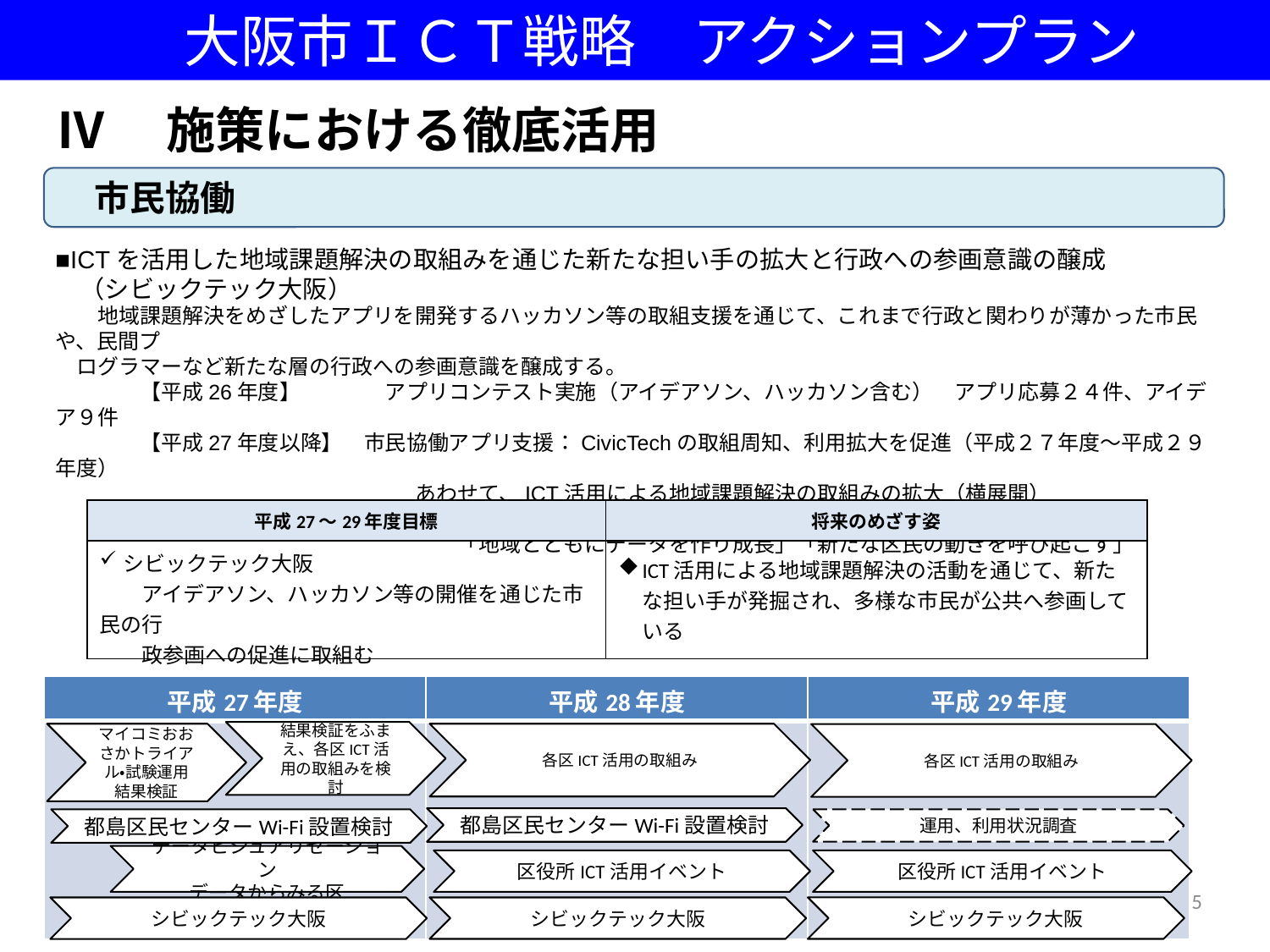

大阪市ＩＣＴ戦略　アクションプラン
Ⅳ　施策における徹底活用
　市民協働
■ICTを活用した地域課題解決の取組みを通じた新たな担い手の拡大と行政への参画意識の醸成
　（シビックテック大阪）
　　地域課題解決をめざしたアプリを開発するハッカソン等の取組支援を通じて、これまで行政と関わりが薄かった市民や、民間プ
　ログラマーなど新たな層の行政への参画意識を醸成する。
　　　　【平成26年度】　　　　アプリコンテスト実施（アイデアソン、ハッカソン含む）　アプリ応募２４件、アイデア９件
　　　　【平成27年度以降】　市民協働アプリ支援：CivicTechの取組周知、利用拡大を促進（平成２７年度～平成２９年度）
　　　　　　　　　　　　　　　　　あわせて、ICT活用による地域課題解決の取組みの拡大（横展開）
　　＜生野区＞　スマートフォンアプリを活用した地域魅力発信事業　⇒
　　　　　　　　　　　　　　　　　　　「地域とともにデータを作り成長」「新たな区民の動きを呼び起こす」
| 平成27～29年度目標 | 将来のめざす姿 |
| --- | --- |
| シビックテック大阪 　　アイデアソン、ハッカソン等の開催を通じた市民の行　 　　政参画への促進に取組む | ICT活用による地域課題解決の活動を通じて、新たな担い手が発掘され、多様な市民が公共へ参画している |
| 平成27年度 | 平成28年度 | 平成29年度 |
| --- | --- | --- |
|  |  |  |
結果検証をふまえ、各区ICT活用の取組みを検討
マイコミおおさかトライアル・試験運用
結果検証
各区ICT活用の取組み
各区ICT活用の取組み
都島区民センターWi-Fi設置検討
都島区民センターWi-Fi設置検討
運用、利用状況調査
データビジュアリゼーション
データからみる区
区役所ICT活用イベント
区役所ICT活用イベント
15
シビックテック大阪
シビックテック大阪
シビックテック大阪